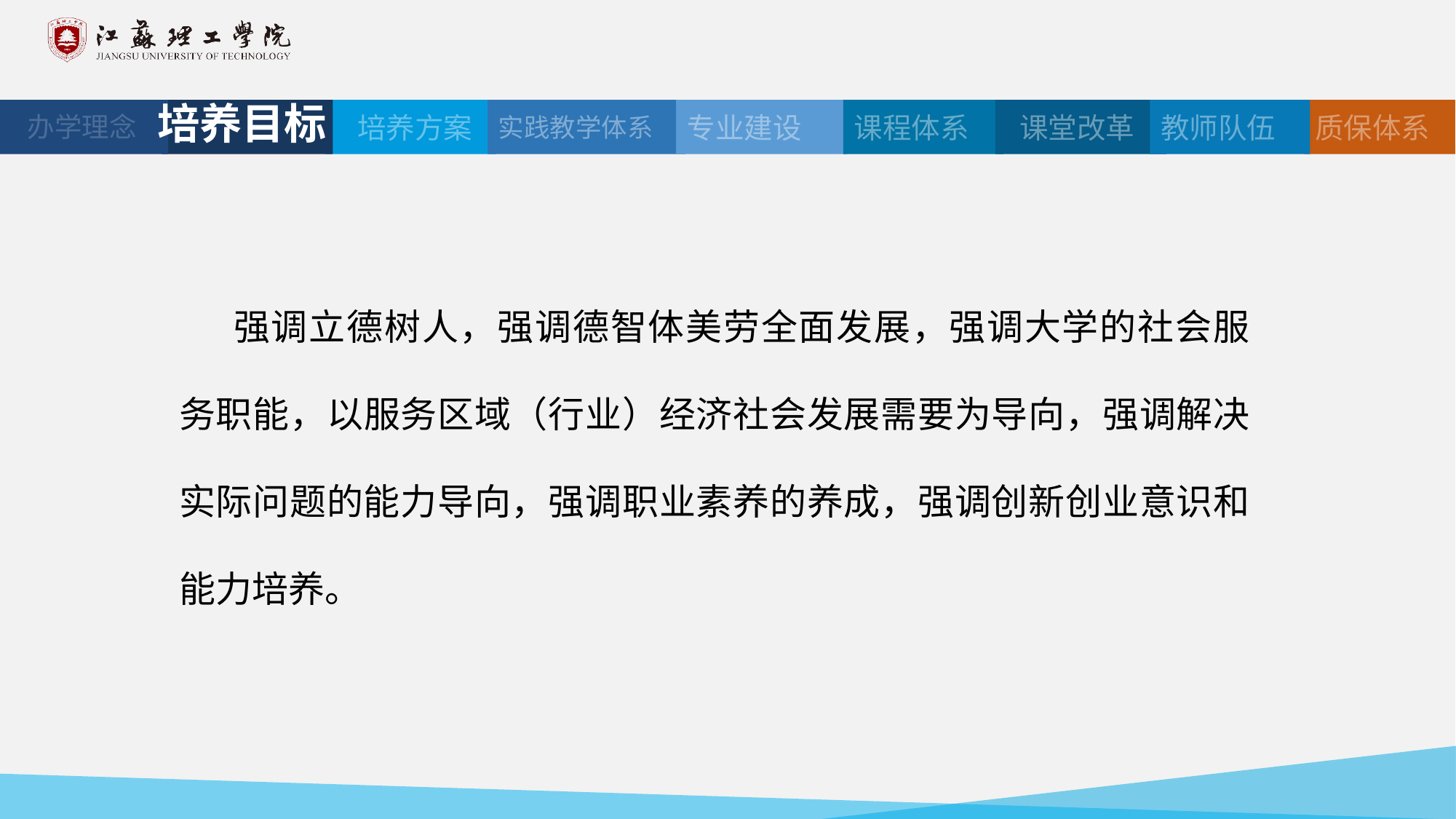

培养目标

培养方案
实践教学体系
专业建设
课程体系
 课堂改革
教师队伍
质保体系
办学理念
强调立德树人，强调德智体美劳全面发展，强调大学的社会服务职能，以服务区域（行业）经济社会发展需要为导向，强调解决实际问题的能力导向，强调职业素养的养成，强调创新创业意识和能力培养。